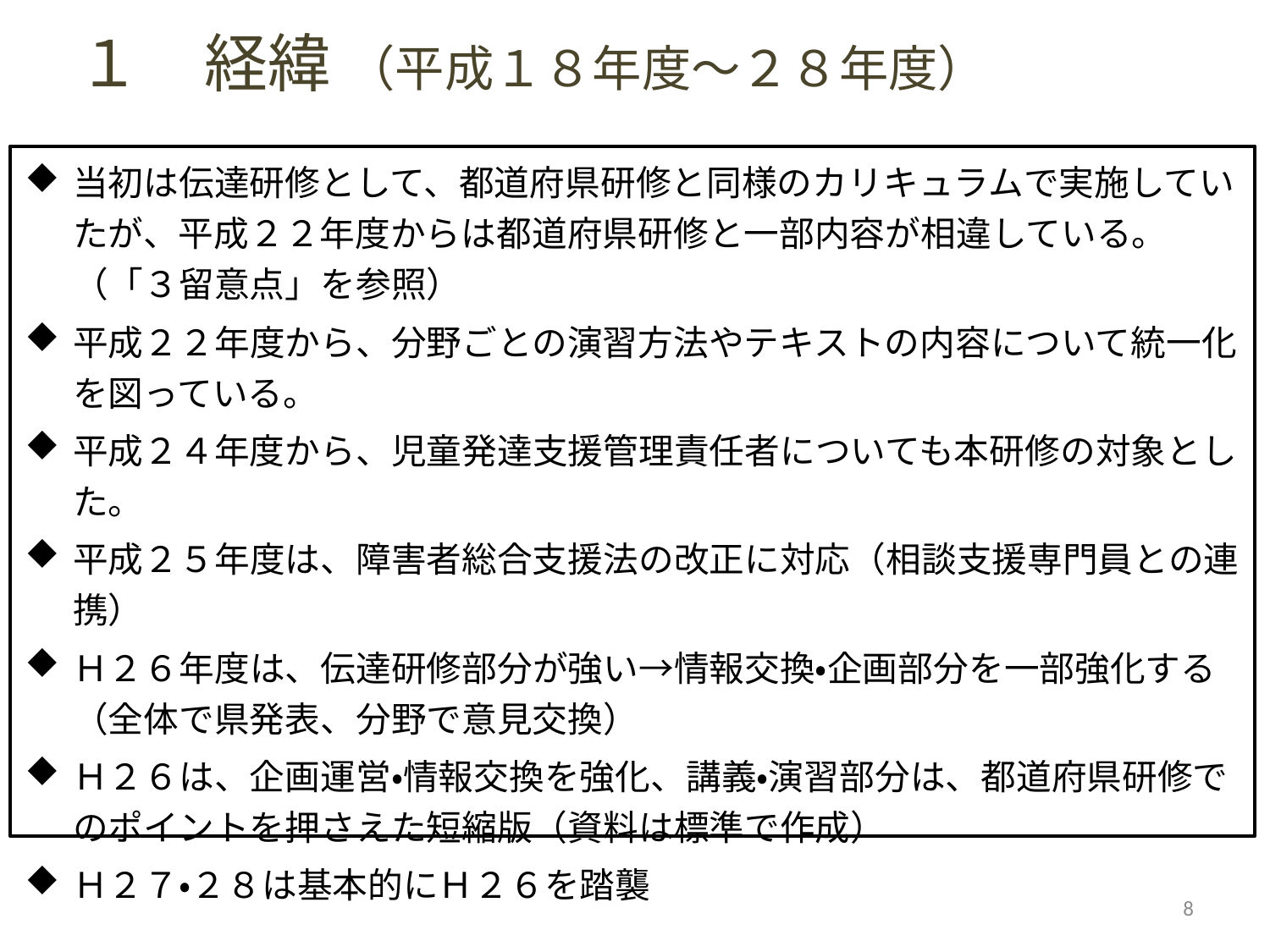

# １　経緯 （平成１８年度～２８年度）
当初は伝達研修として、都道府県研修と同様のカリキュラムで実施していたが、平成２２年度からは都道府県研修と一部内容が相違している。（「３留意点」を参照）
平成２２年度から、分野ごとの演習方法やテキストの内容について統一化を図っている。
平成２４年度から、児童発達支援管理責任者についても本研修の対象とした。
平成２５年度は、障害者総合支援法の改正に対応（相談支援専門員との連携）
Ｈ２６年度は、伝達研修部分が強い→情報交換・企画部分を一部強化する（全体で県発表、分野で意見交換）
Ｈ２６は、企画運営・情報交換を強化、講義・演習部分は、都道府県研修でのポイントを押さえた短縮版（資料は標準で作成）
Ｈ２７・２８は基本的にＨ２６を踏襲

8